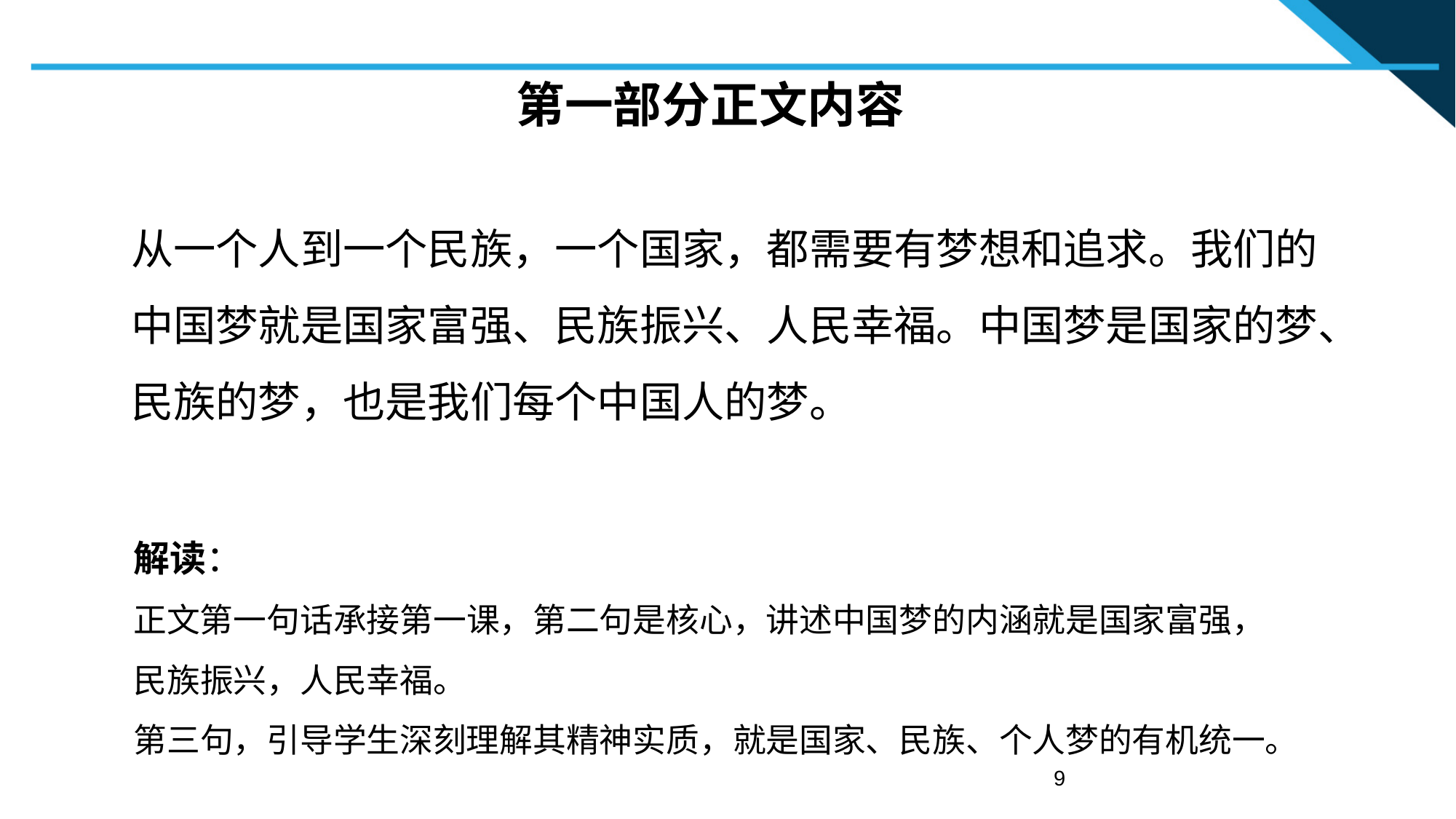

# 第一部分正文内容
从一个人到一个民族，一个国家，都需要有梦想和追求。我们的中国梦就是国家富强、民族振兴、人民幸福。中国梦是国家的梦、民族的梦，也是我们每个中国人的梦。
解读：
正文第一句话承接第一课，第二句是核心，讲述中国梦的内涵就是国家富强，民族振兴，人民幸福。
第三句，引导学生深刻理解其精神实质，就是国家、民族、个人梦的有机统一。
9